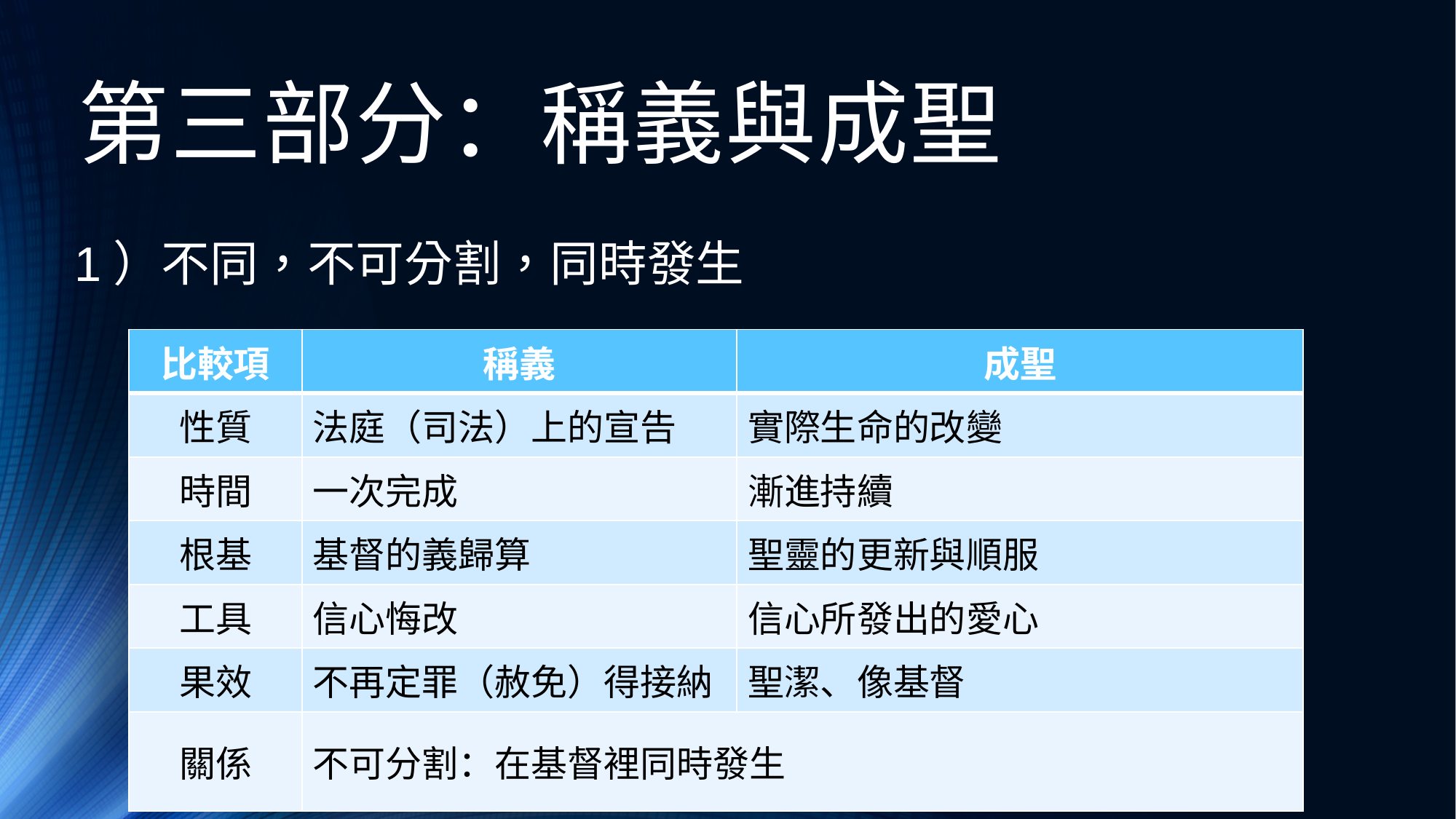

# 第三部分：稱義與成聖
1）不同，不可分割，同時發生
| 比較項 | 稱義 | 成聖 |
| --- | --- | --- |
| 性質 | 法庭（司法）上的宣告 | 實際生命的改變 |
| 時間 | 一次完成 | 漸進持續 |
| 根基 | 基督的義歸算 | 聖靈的更新與順服 |
| 工具 | 信心悔改 | 信心所發出的愛心 |
| 果效 | 不再定罪（赦免）得接納 | 聖潔、像基督 |
| 關係 | 不可分割：在基督裡同時發生 |  |